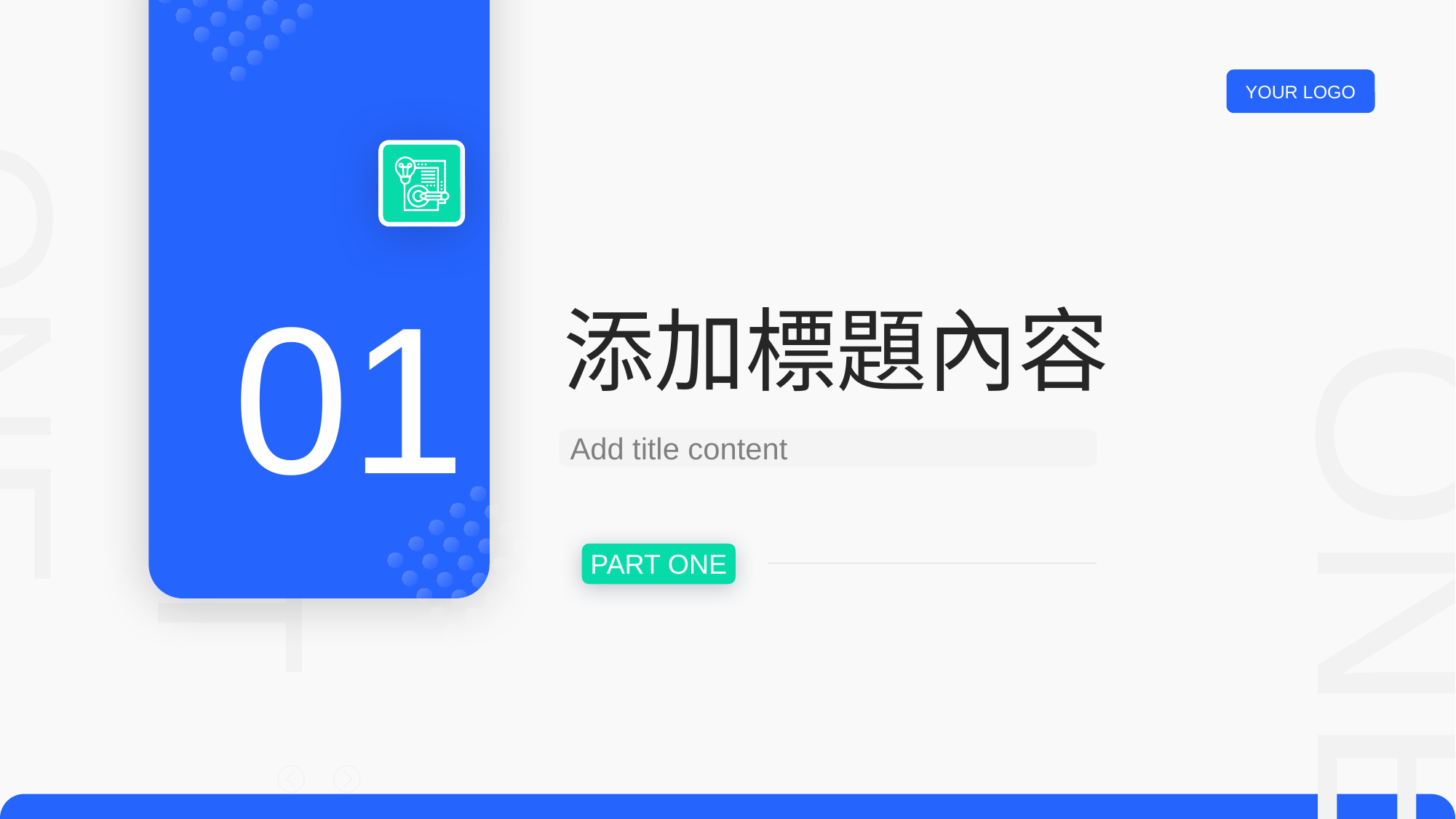

YOUR LOGO

01
PART ONE
添加標題內容
 ONE
Add title content

PART ONE